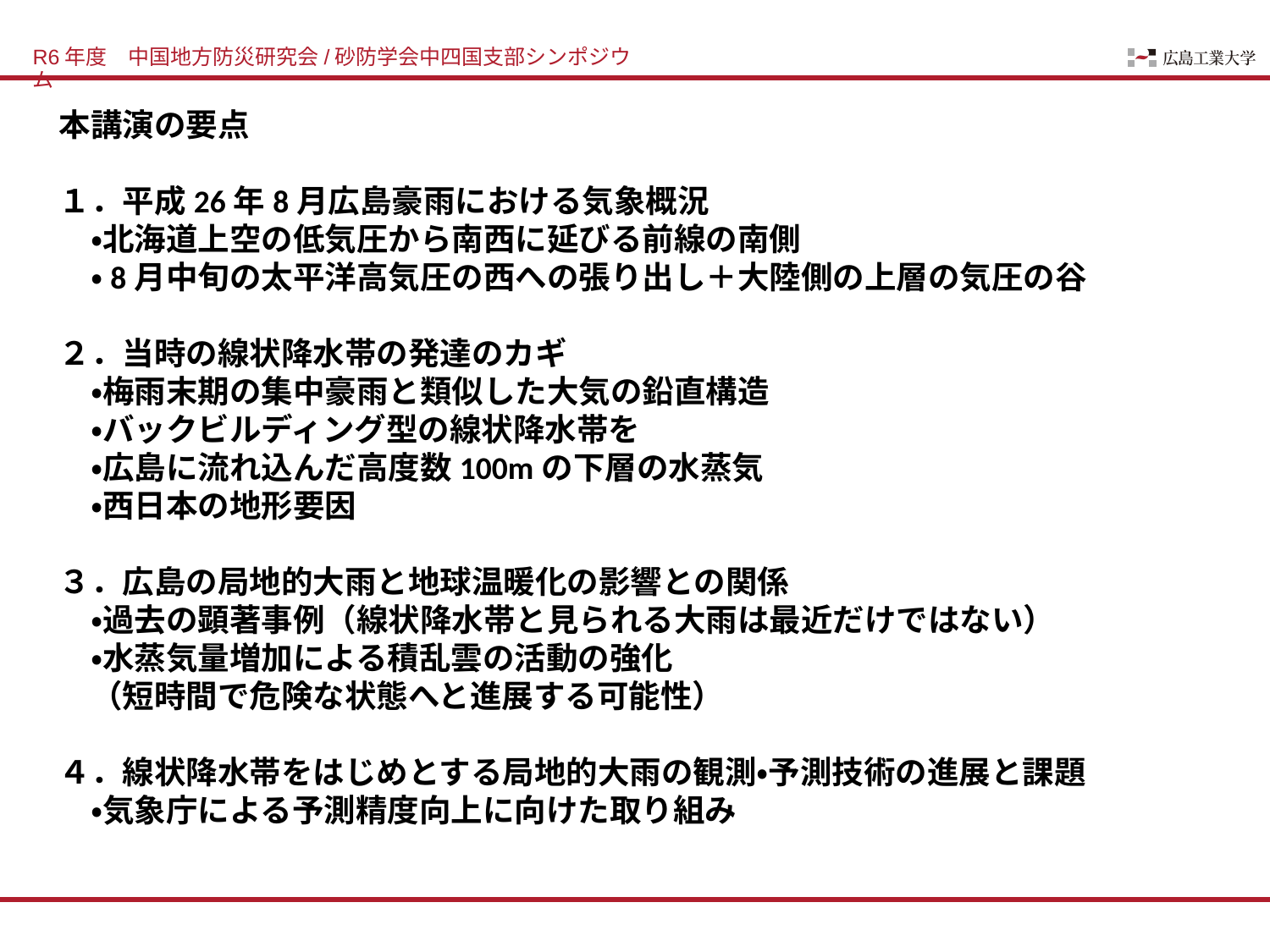

R6年度　中国地方防災研究会/砂防学会中四国支部シンポジウム
本講演の要点

１．平成26年8月広島豪雨における気象概況
　・北海道上空の低気圧から南西に延びる前線の南側
　・8月中旬の太平洋高気圧の西への張り出し＋大陸側の上層の気圧の谷

２．当時の線状降水帯の発達のカギ
　・梅雨末期の集中豪雨と類似した大気の鉛直構造
　・バックビルディング型の線状降水帯を
　・広島に流れ込んだ高度数100mの下層の水蒸気
　・西日本の地形要因

３．広島の局地的大雨と地球温暖化の影響との関係
　・過去の顕著事例（線状降水帯と見られる大雨は最近だけではない）
　・水蒸気量増加による積乱雲の活動の強化
　（短時間で危険な状態へと進展する可能性）

４．線状降水帯をはじめとする局地的大雨の観測・予測技術の進展と課題
　・気象庁による予測精度向上に向けた取り組み